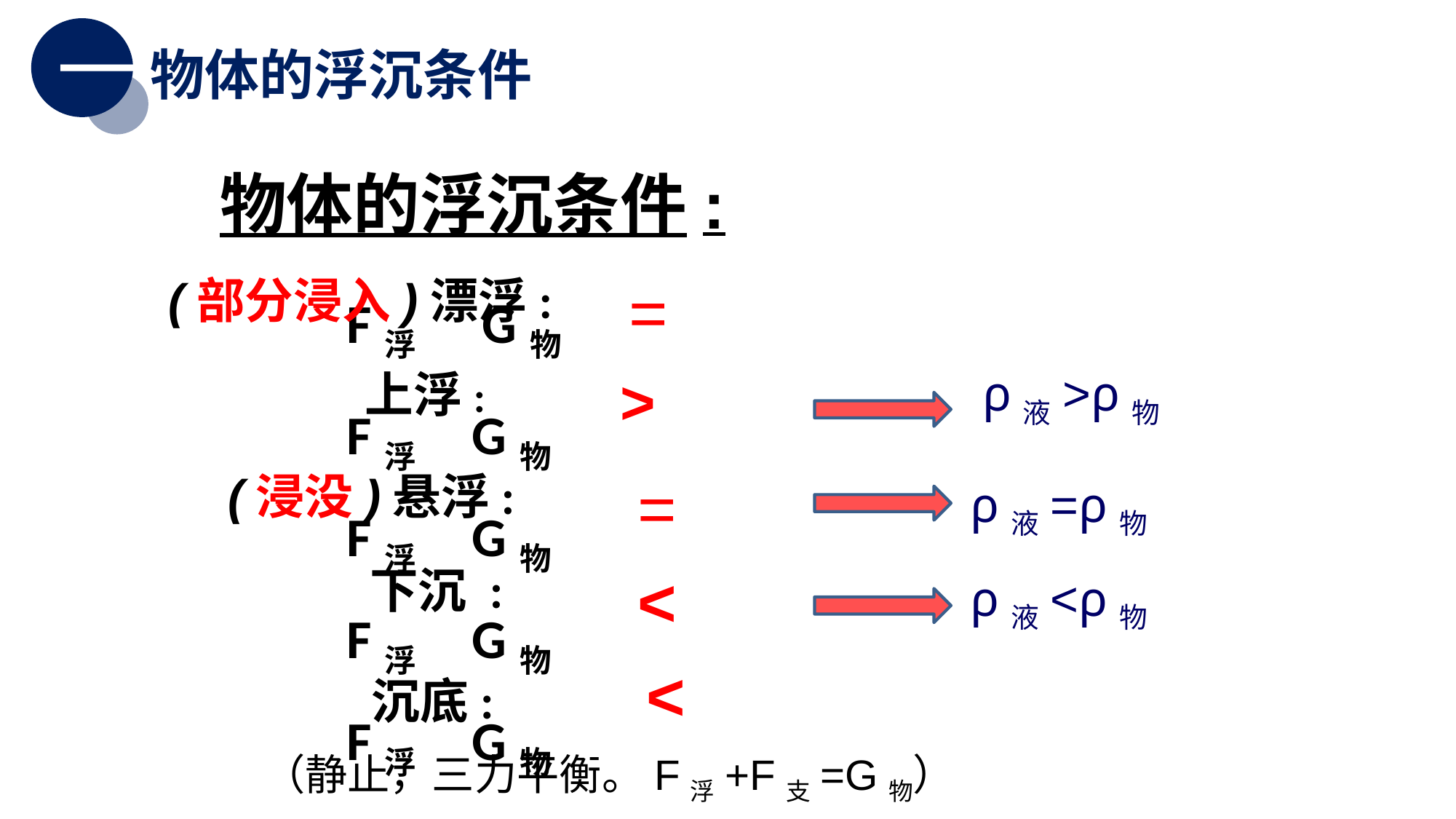

一
物体的浮沉条件

物体的浮沉条件:
             F浮     G物
             F浮      G物
             F浮      G物
             F浮      G物
             F浮      G物

(部分浸入)漂浮:
=

上浮:
>
 ρ液>ρ物

(浸没)悬浮:
=
ρ液=ρ物

下沉 :
<
ρ液<ρ物

<
沉底:
（静止，三力平衡。F浮+F支=G物）